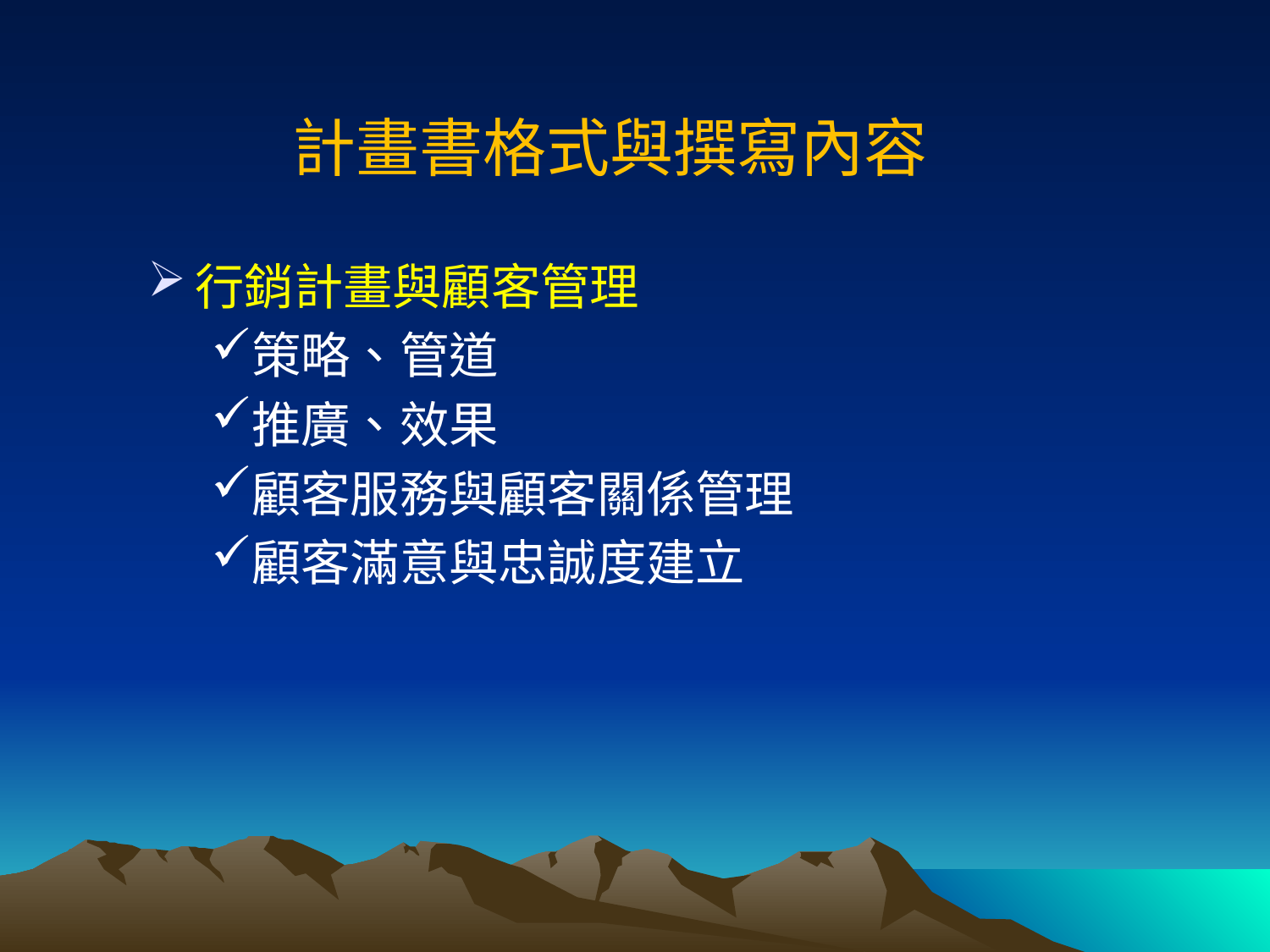

# 計畫書格式與撰寫內容
行銷計畫與顧客管理
策略、管道
推廣、效果
顧客服務與顧客關係管理
顧客滿意與忠誠度建立